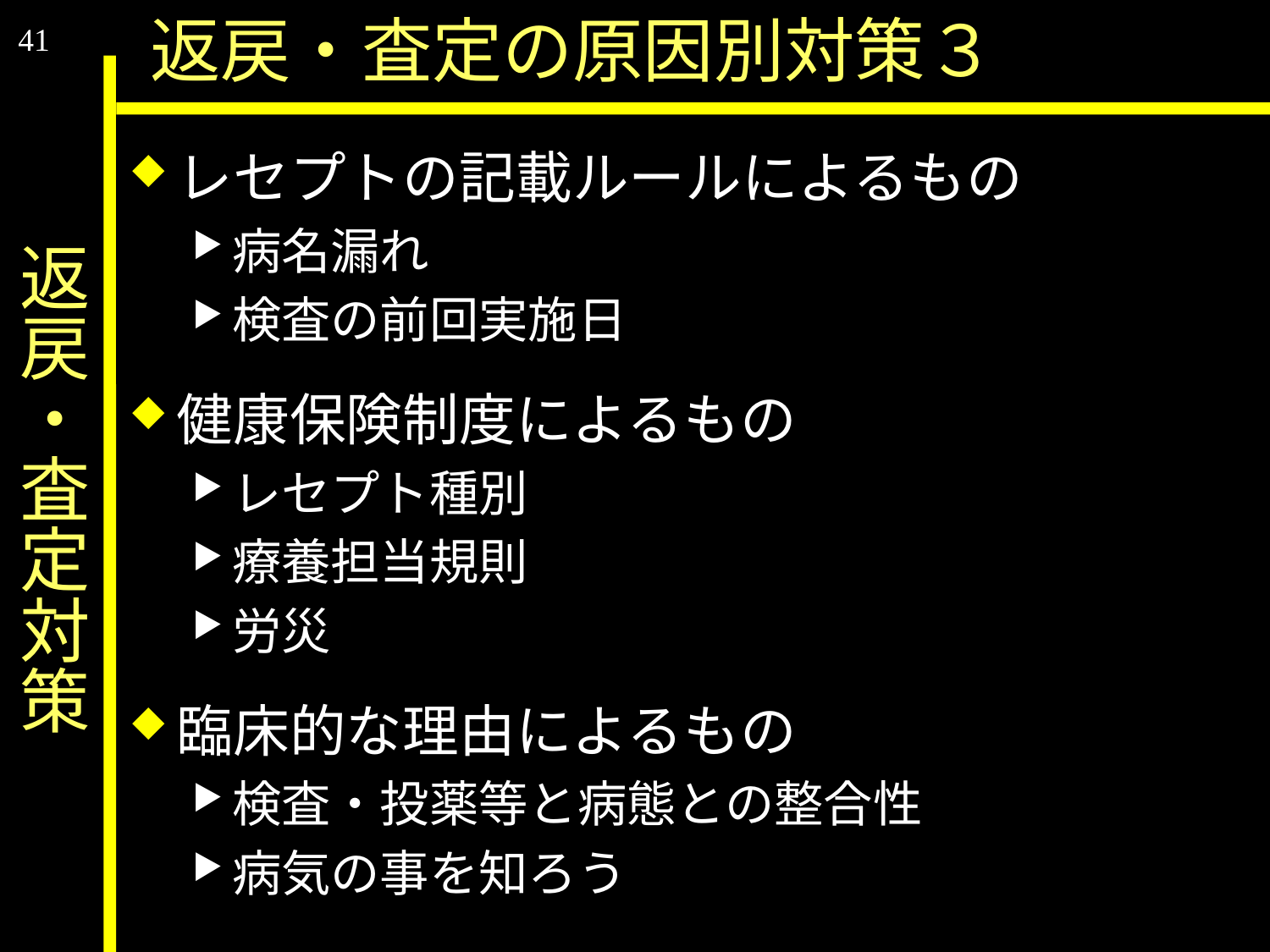

41
返戻・査定の原因別対策３

# 返戻・査定対策
レセプトの記載ルールによるもの
病名漏れ
検査の前回実施日

健康保険制度によるもの
レセプト種別
療養担当規則
労災

臨床的な理由によるもの
検査・投薬等と病態との整合性
病気の事を知ろう